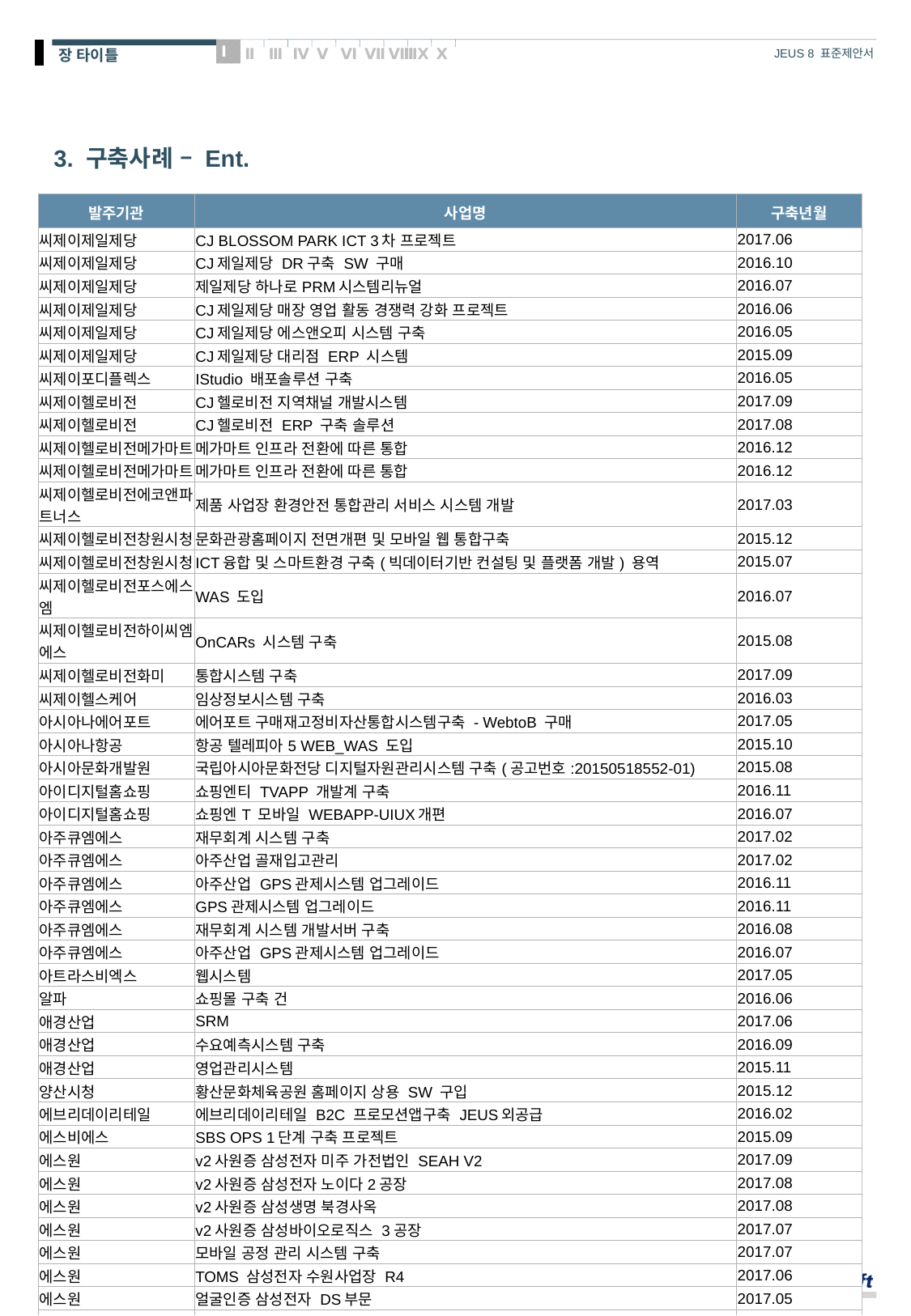

# 3. 구축사례 – Ent.
| 발주기관 | 사업명 | 구축년월 |
| --- | --- | --- |
| 씨제이제일제당 | CJ BLOSSOM PARK ICT 3차 프로젝트 | 2017.06 |
| 씨제이제일제당 | CJ제일제당 DR구축 SW 구매 | 2016.10 |
| 씨제이제일제당 | 제일제당 하나로PRM시스템리뉴얼 | 2016.07 |
| 씨제이제일제당 | CJ제일제당 매장 영업 활동 경쟁력 강화 프로젝트 | 2016.06 |
| 씨제이제일제당 | CJ제일제당 에스앤오피 시스템 구축 | 2016.05 |
| 씨제이제일제당 | CJ제일제당 대리점 ERP 시스템 | 2015.09 |
| 씨제이포디플렉스 | IStudio 배포솔루션 구축 | 2016.05 |
| 씨제이헬로비전 | CJ헬로비전 지역채널 개발시스템 | 2017.09 |
| 씨제이헬로비전 | CJ헬로비전 ERP 구축 솔루션 | 2017.08 |
| 씨제이헬로비전메가마트 | 메가마트 인프라 전환에 따른 통합 | 2016.12 |
| 씨제이헬로비전메가마트 | 메가마트 인프라 전환에 따른 통합 | 2016.12 |
| 씨제이헬로비전에코앤파트너스 | 제품 사업장 환경안전 통합관리 서비스 시스템 개발 | 2017.03 |
| 씨제이헬로비전창원시청 | 문화관광홈페이지 전면개편 및 모바일 웹 통합구축 | 2015.12 |
| 씨제이헬로비전창원시청 | ICT융합 및 스마트환경 구축(빅데이터기반 컨설팅 및 플랫폼 개발) 용역 | 2015.07 |
| 씨제이헬로비전포스에스엠 | WAS 도입 | 2016.07 |
| 씨제이헬로비전하이씨엠에스 | OnCARs 시스템 구축 | 2015.08 |
| 씨제이헬로비전화미 | 통합시스템 구축 | 2017.09 |
| 씨제이헬스케어 | 임상정보시스템 구축 | 2016.03 |
| 아시아나에어포트 | 에어포트 구매재고정비자산통합시스템구축 - WebtoB 구매 | 2017.05 |
| 아시아나항공 | 항공 텔레피아5 WEB\_WAS 도입 | 2015.10 |
| 아시아문화개발원 | 국립아시아문화전당 디지털자원관리시스템 구축(공고번호:20150518552-01) | 2015.08 |
| 아이디지털홈쇼핑 | 쇼핑엔티 TVAPP 개발계 구축 | 2016.11 |
| 아이디지털홈쇼핑 | 쇼핑엔T 모바일 WEBAPP-UIUX개편 | 2016.07 |
| 아주큐엠에스 | 재무회계 시스템 구축 | 2017.02 |
| 아주큐엠에스 | 아주산업 골재입고관리 | 2017.02 |
| 아주큐엠에스 | 아주산업 GPS관제시스템 업그레이드 | 2016.11 |
| 아주큐엠에스 | GPS관제시스템 업그레이드 | 2016.11 |
| 아주큐엠에스 | 재무회계 시스템 개발서버 구축 | 2016.08 |
| 아주큐엠에스 | 아주산업 GPS관제시스템 업그레이드 | 2016.07 |
| 아트라스비엑스 | 웹시스템 | 2017.05 |
| 알파 | 쇼핑몰 구축 건 | 2016.06 |
| 애경산업 | SRM | 2017.06 |
| 애경산업 | 수요예측시스템 구축 | 2016.09 |
| 애경산업 | 영업관리시스템 | 2015.11 |
| 양산시청 | 황산문화체육공원 홈페이지 상용 SW 구입 | 2015.12 |
| 에브리데이리테일 | 에브리데이리테일 B2C 프로모션앱구축 JEUS외공급 | 2016.02 |
| 에스비에스 | SBS OPS 1단계 구축 프로젝트 | 2015.09 |
| 에스원 | v2사원증 삼성전자 미주 가전법인 SEAH V2 | 2017.09 |
| 에스원 | v2사원증 삼성전자 노이다2공장 | 2017.08 |
| 에스원 | v2사원증 삼성생명 북경사옥 | 2017.08 |
| 에스원 | v2사원증 삼성바이오로직스 3공장 | 2017.07 |
| 에스원 | 모바일 공정 관리 시스템 구축 | 2017.07 |
| 에스원 | TOMS 삼성전자 수원사업장 R4 | 2017.06 |
| 에스원 | 얼굴인증 삼성전자 DS부문 | 2017.05 |
| 에스원 | 얼굴인증 베트남 | 2017.04 |
| 에스원 | v2사원증 삼성물산 | 2017.04 |
| 에스원 | 스마트검색 삼성전자 구미 | 2017.02 |
| 에스원 | 스마트검색 삼성전자 평택 | 2017.01 |